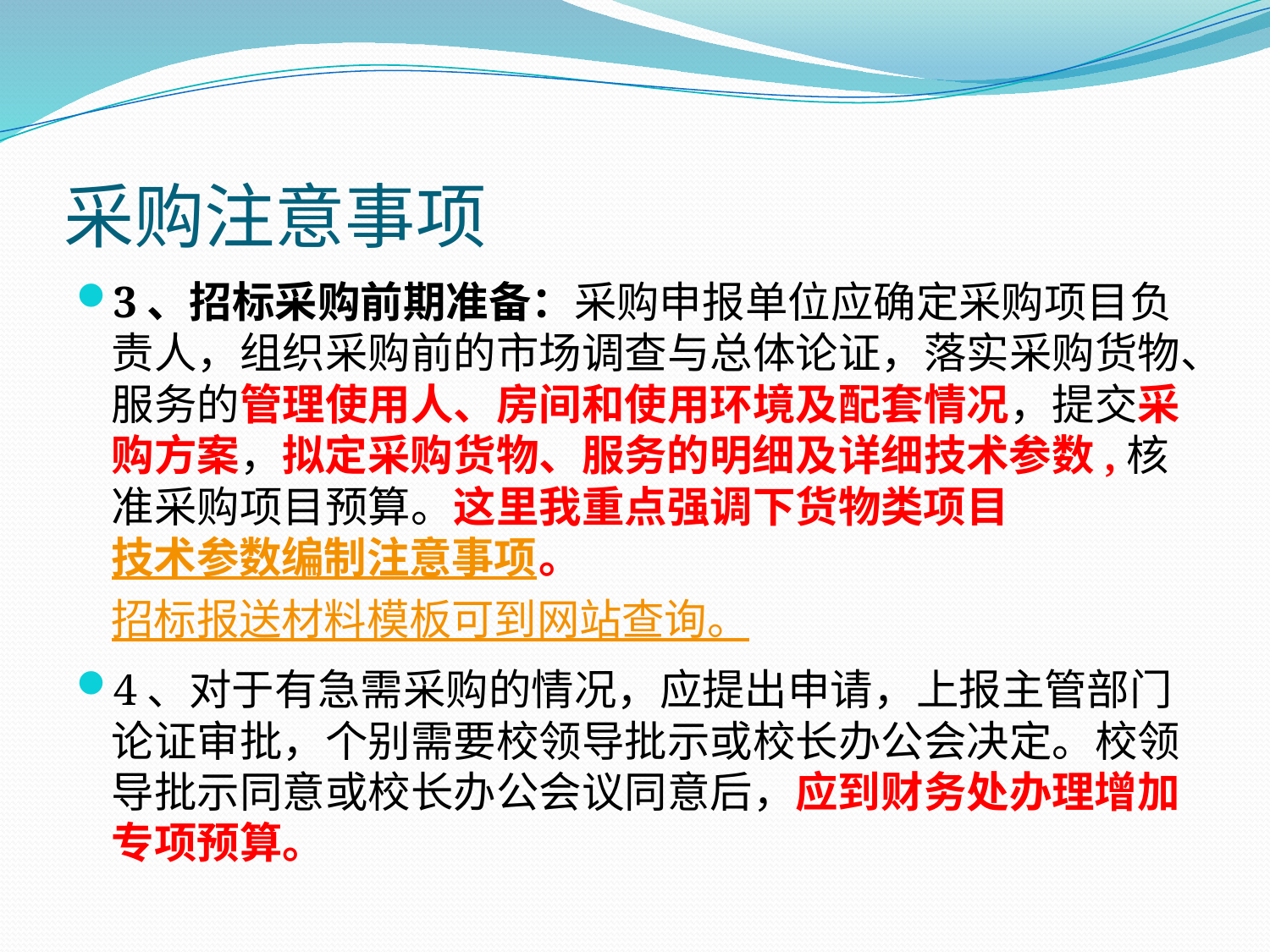

# 采购注意事项
3、招标采购前期准备：采购申报单位应确定采购项目负责人，组织采购前的市场调查与总体论证，落实采购货物、服务的管理使用人、房间和使用环境及配套情况，提交采购方案，拟定采购货物、服务的明细及详细技术参数,核准采购项目预算。这里我重点强调下货物类项目技术参数编制注意事项。招标报送材料模板可到网站查询。
4、对于有急需采购的情况，应提出申请，上报主管部门论证审批，个别需要校领导批示或校长办公会决定。校领导批示同意或校长办公会议同意后，应到财务处办理增加专项预算。